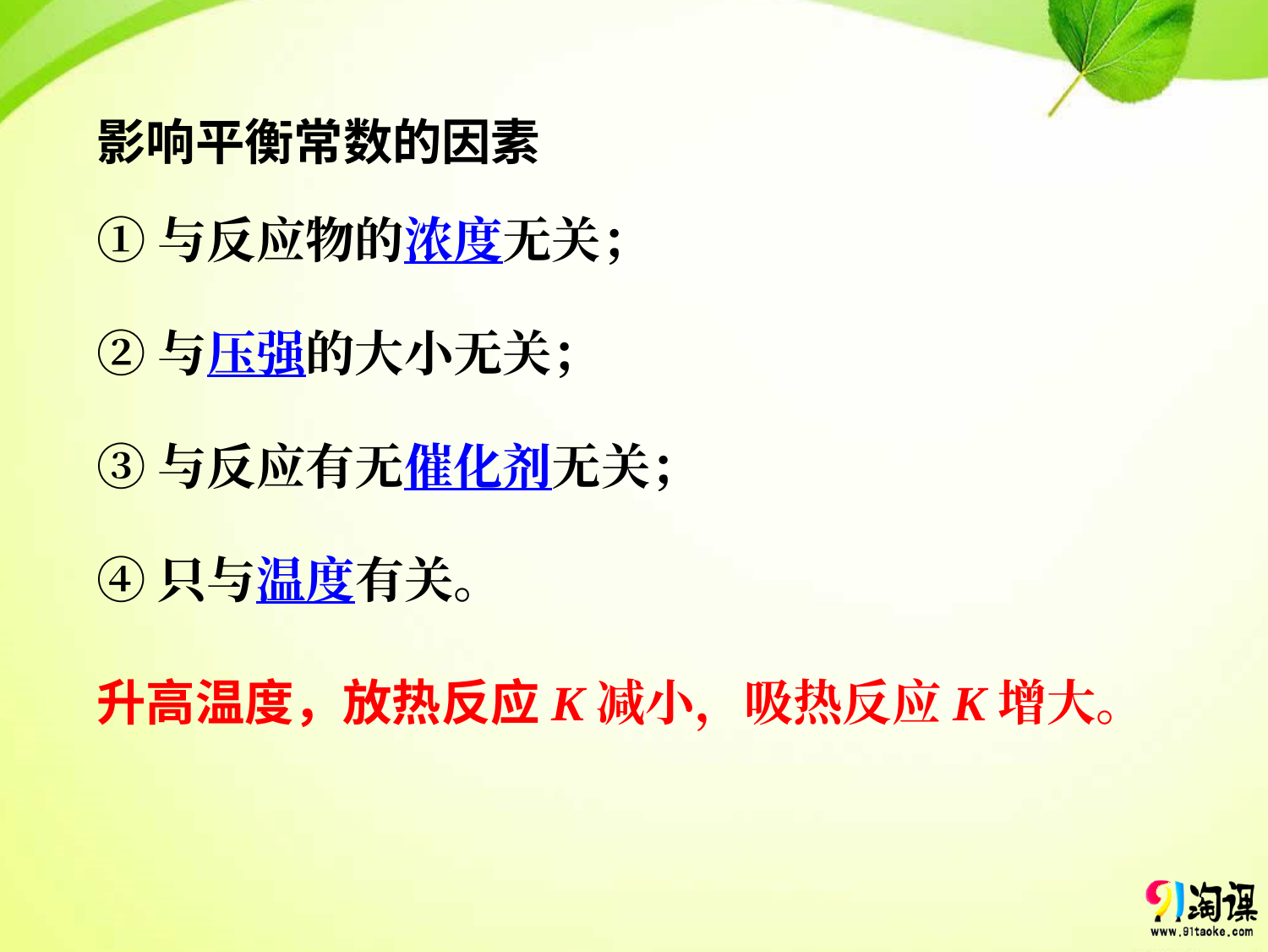

影响平衡常数的因素
①与反应物的浓度无关；
②与压强的大小无关；
③与反应有无催化剂无关；
④只与温度有关。
升高温度，放热反应K减小，吸热反应K增大。